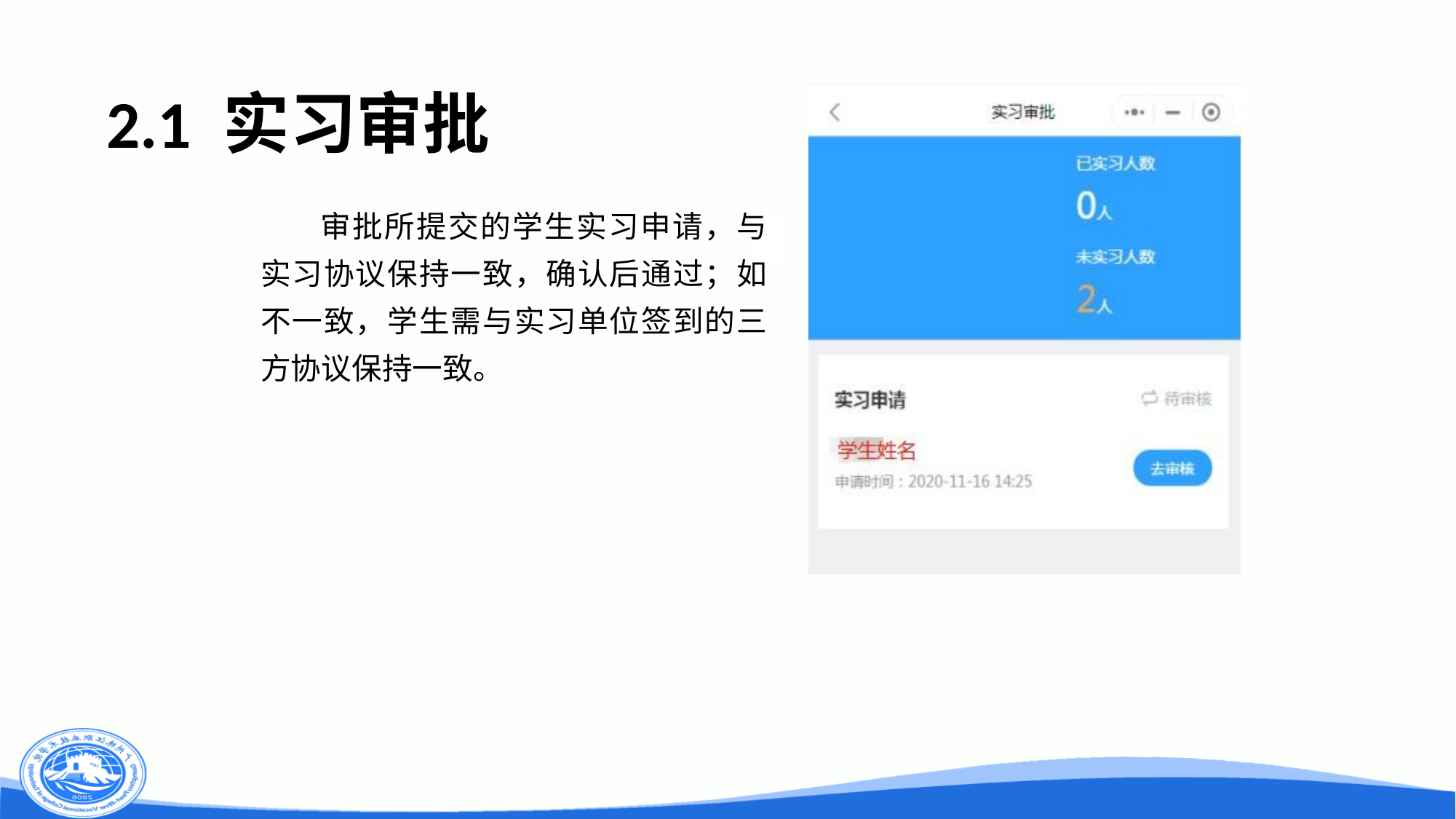

2.1 实习审批

 审批所提交的学生实习申请，与实习协议保持一致，确认后通过；如不一致，学生需与实习单位签到的三方协议保持一致。
|  |  |
| --- | --- |
|  |  |
|  |  |
| --- | --- |
|  |  |